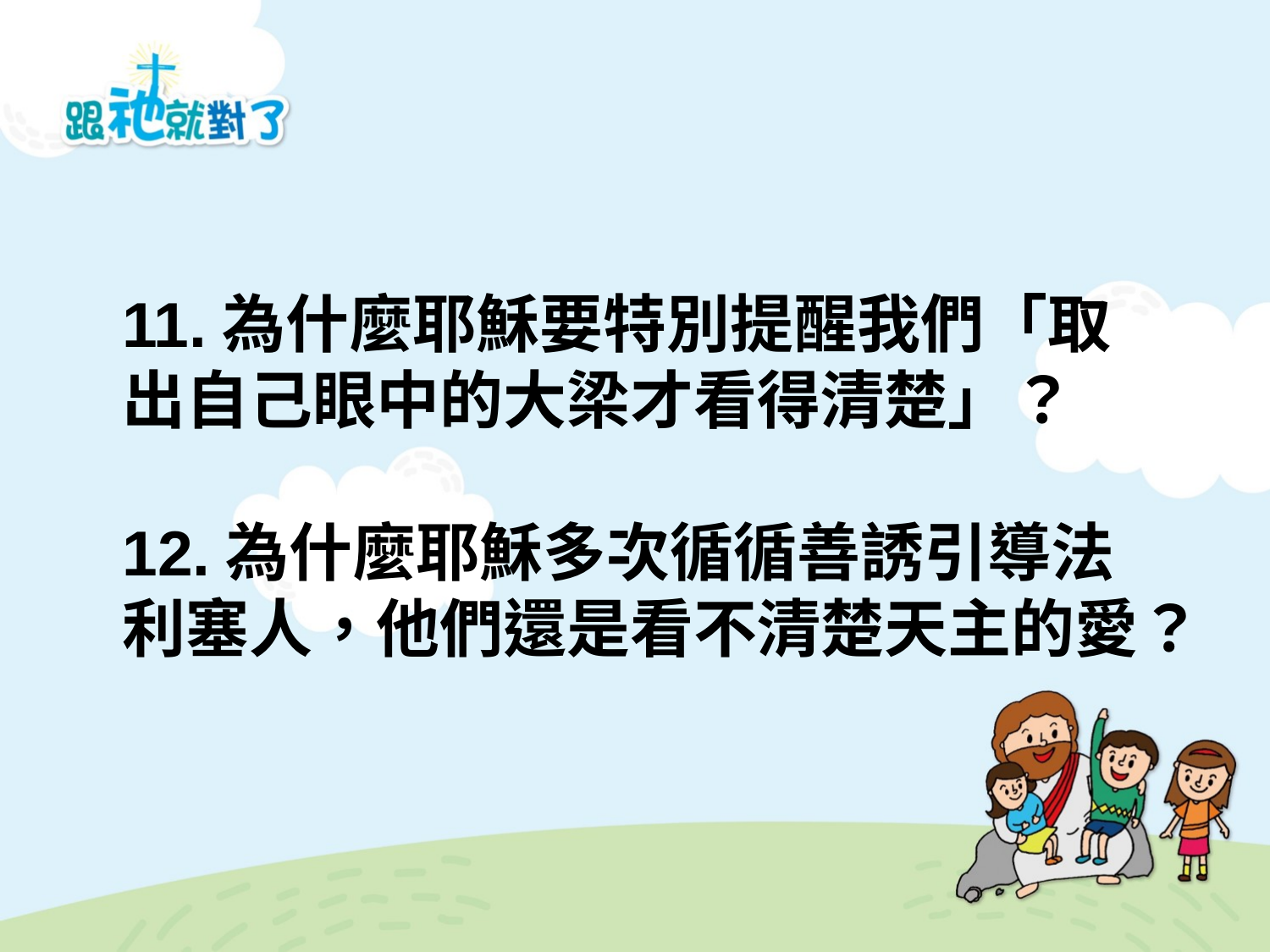

11.為什麼耶穌要特別提醒我們「取出自己眼中的大梁才看得清楚」？

12.為什麼耶穌多次循循善誘引導法利塞人，他們還是看不清楚天主的愛？